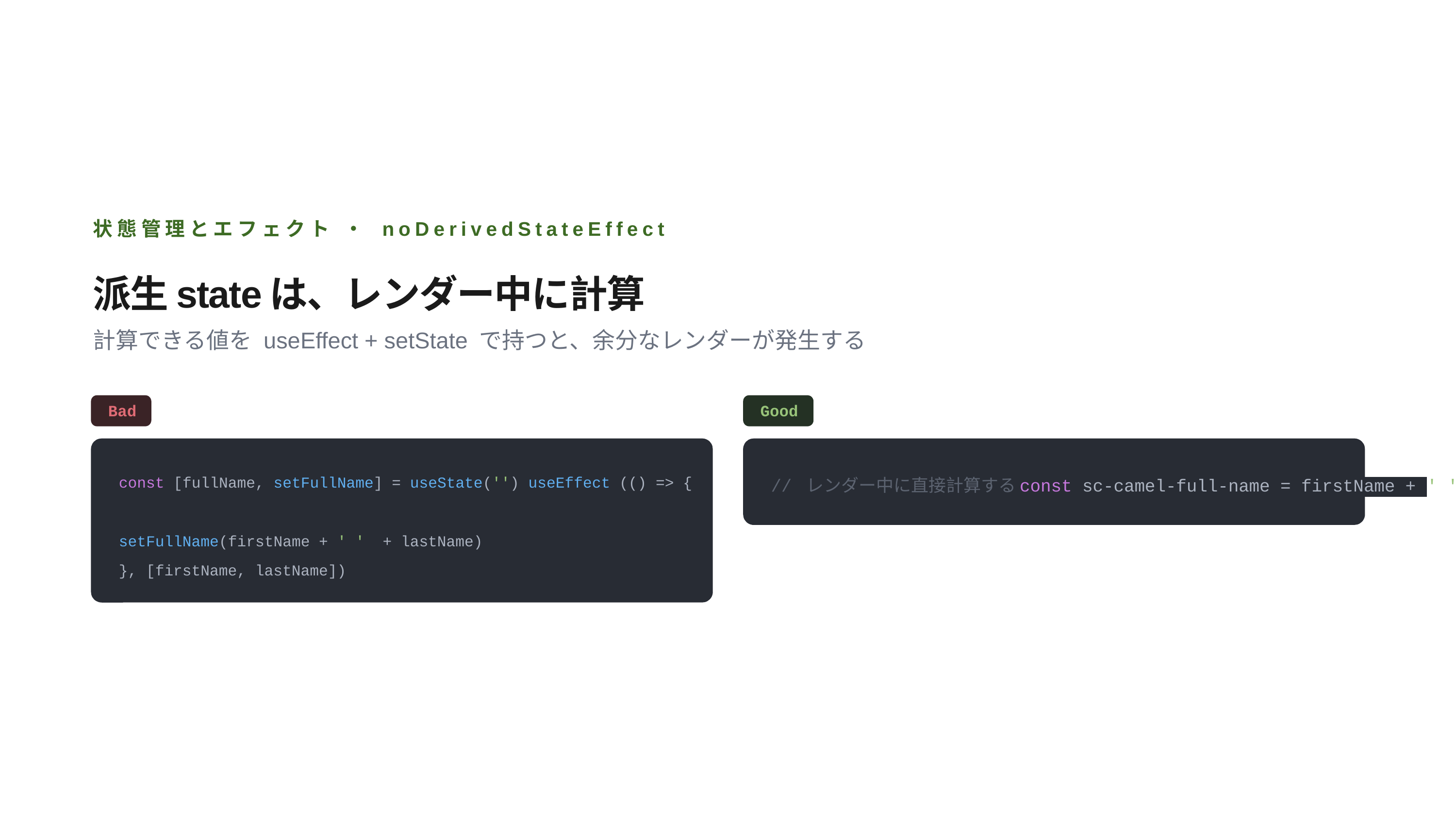

状態管理とエフェクト ・ noDerivedStateEffect
派生stateは、レンダー中に計算
計算できる値を useEffect + setState で持つと、余分なレンダーが発生する

Bad
Good

const [fullName, setFullName] = useState('') useEffect (() => {

setFullName(firstName + ' '  + lastName)
}, [firstName, lastName])
// レンダー中に直接計算するconst sc-camel-full-name = firstName + ' ' + lastName